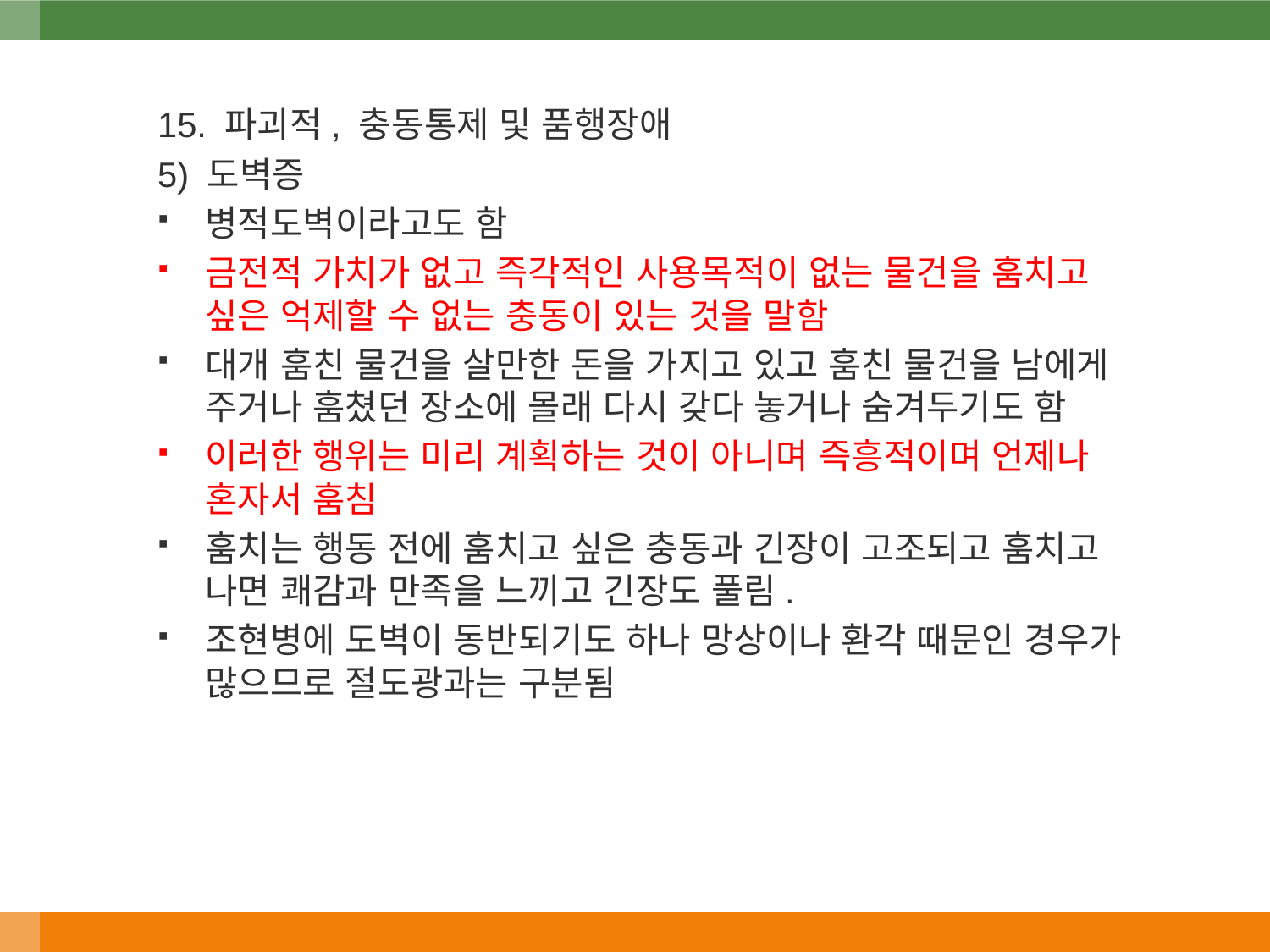

15. 파괴적, 충동통제 및 품행장애
5) 도벽증
병적도벽이라고도 함
금전적 가치가 없고 즉각적인 사용목적이 없는 물건을 훔치고 싶은 억제할 수 없는 충동이 있는 것을 말함
대개 훔친 물건을 살만한 돈을 가지고 있고 훔친 물건을 남에게 주거나 훔쳤던 장소에 몰래 다시 갖다 놓거나 숨겨두기도 함
이러한 행위는 미리 계획하는 것이 아니며 즉흥적이며 언제나 혼자서 훔침
훔치는 행동 전에 훔치고 싶은 충동과 긴장이 고조되고 훔치고 나면 쾌감과 만족을 느끼고 긴장도 풀림.
조현병에 도벽이 동반되기도 하나 망상이나 환각 때문인 경우가 많으므로 절도광과는 구분됨